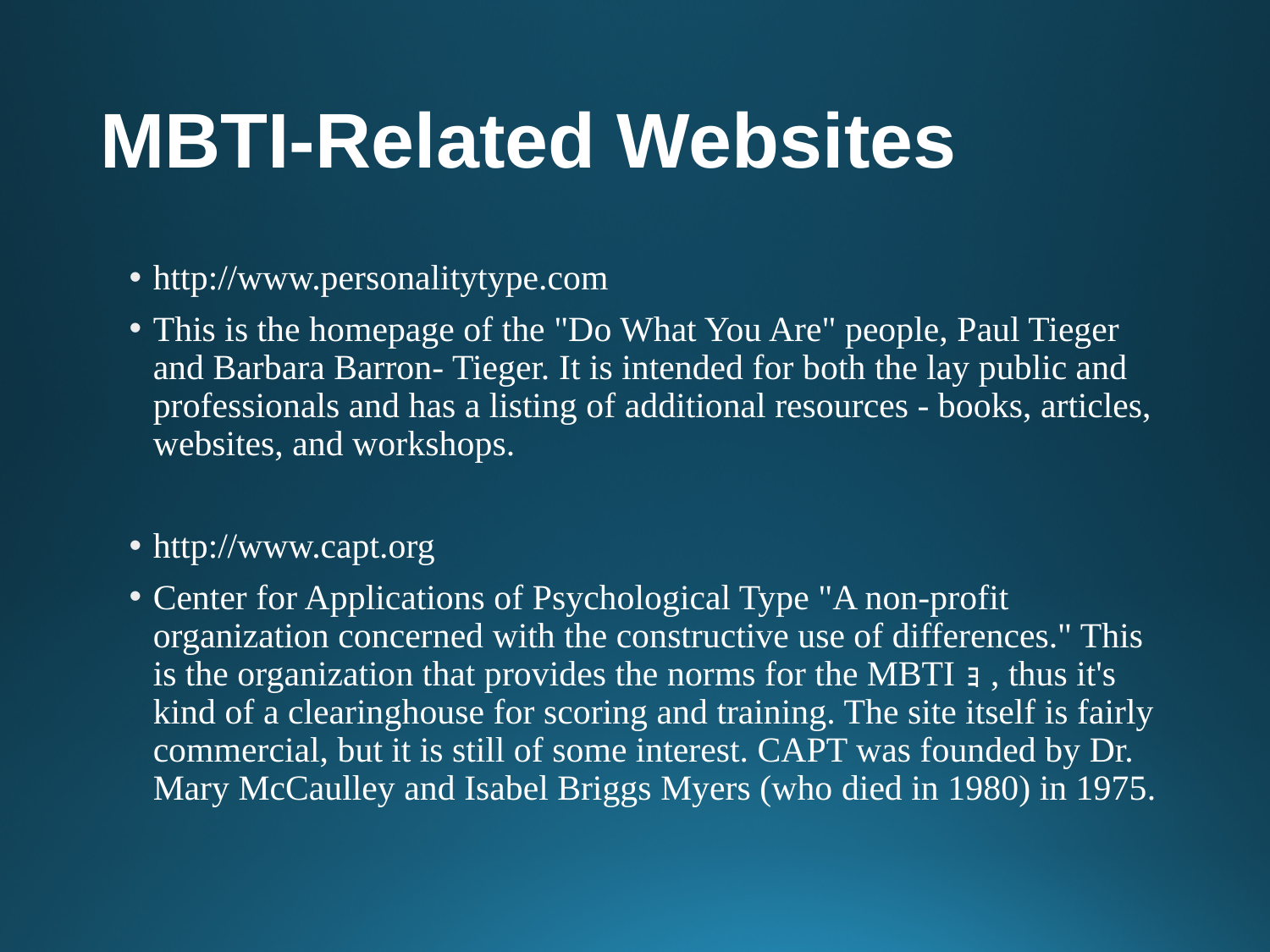

# MBTI-Related Websites
http://www.personalitytype.com
This is the homepage of the "Do What You Are" people, Paul Tieger and Barbara Barron- Tieger. It is intended for both the lay public and professionals and has a listing of additional resources - books, articles, websites, and workshops.

http://www.capt.org
Center for Applications of Psychological Type "A non-profit organization concerned with the constructive use of differences." This is the organization that provides the norms for the MBTIｮ, thus it's kind of a clearinghouse for scoring and training. The site itself is fairly commercial, but it is still of some interest. CAPT was founded by Dr. Mary McCaulley and Isabel Briggs Myers (who died in 1980) in 1975.